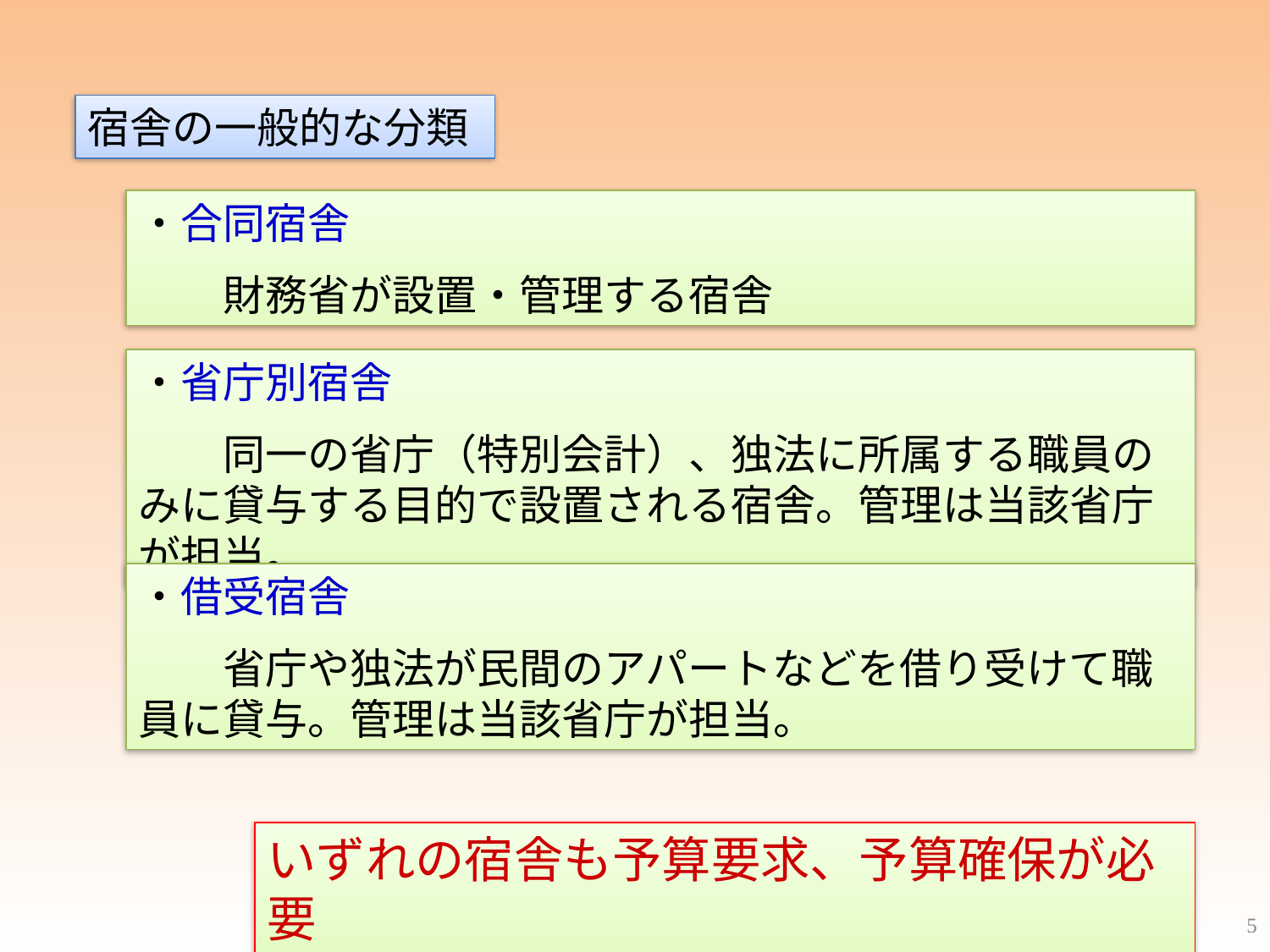

宿舎の一般的な分類
・合同宿舎
　　財務省が設置・管理する宿舎
・省庁別宿舎
　　同一の省庁（特別会計）、独法に所属する職員のみに貸与する目的で設置される宿舎。管理は当該省庁が担当。
・借受宿舎
　　省庁や独法が民間のアパートなどを借り受けて職員に貸与。管理は当該省庁が担当。
いずれの宿舎も予算要求、予算確保が必要
5